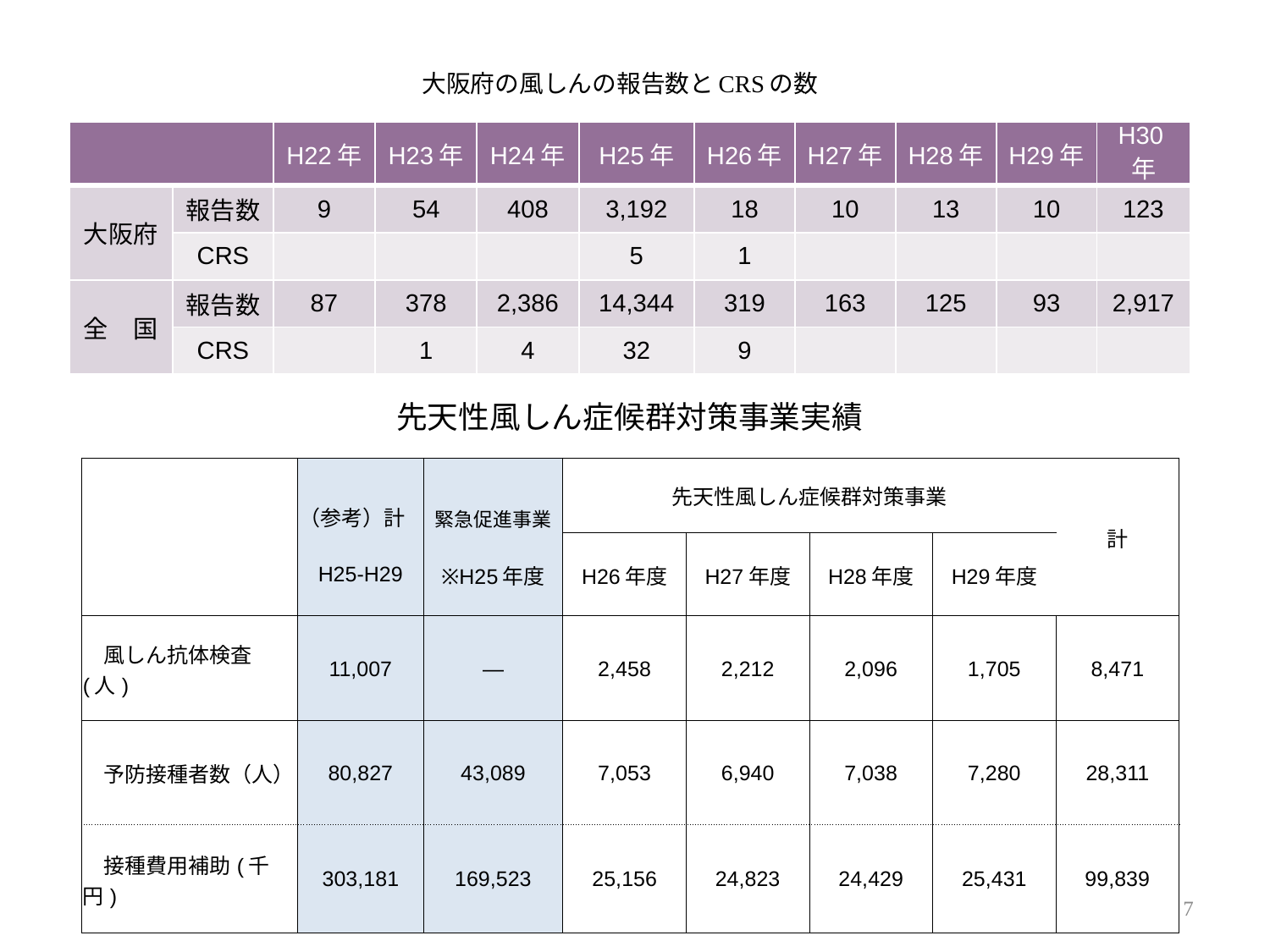

# 大阪府の風しんの報告数とCRSの数
|  |  | H22年 | H23年 | H24年 | H25年 | H26年 | H27年 | H28年 | H29年 | H30年 |
| --- | --- | --- | --- | --- | --- | --- | --- | --- | --- | --- |
| 大阪府 | 報告数 | 9 | 54 | 408 | 3,192 | 18 | 10 | 13 | 10 | 123 |
|  | CRS |  |  |  | 5 | 1 |  |  |  |  |
| 全　国 | 報告数 | 87 | 378 | 2,386 | 14,344 | 319 | 163 | 125 | 93 | 2,917 |
|  | CRS |  | 1 | 4 | 32 | 9 |  |  |  |  |
|  |  |  |  |  |  |  |  |  |  |
| --- | --- | --- | --- | --- | --- | --- | --- | --- | --- |
|  |  | （参考）計 | 緊急促進事業 | 先天性風しん症候群対策事業 |  |  |  | 計 |  |
|  |  | H25-H29 | ※H25年度 | H26年度 | H27年度 | H28年度 | H29年度 |  |  |
|  | 風しん抗体検査(人) | 11,007 | — | 2,458 | 2,212 | 2,096 | 1,705 | 8,471 |  |
|  | 予防接種者数（人） | 80,827 | 43,089 | 7,053 | 6,940 | 7,038 | 7,280 | 28,311 |  |
|  | 接種費用補助(千円) | 303,181 | 169,523 | 25,156 | 24,823 | 24,429 | 25,431 | 99,839 |  |
先天性風しん症候群対策事業実績
7